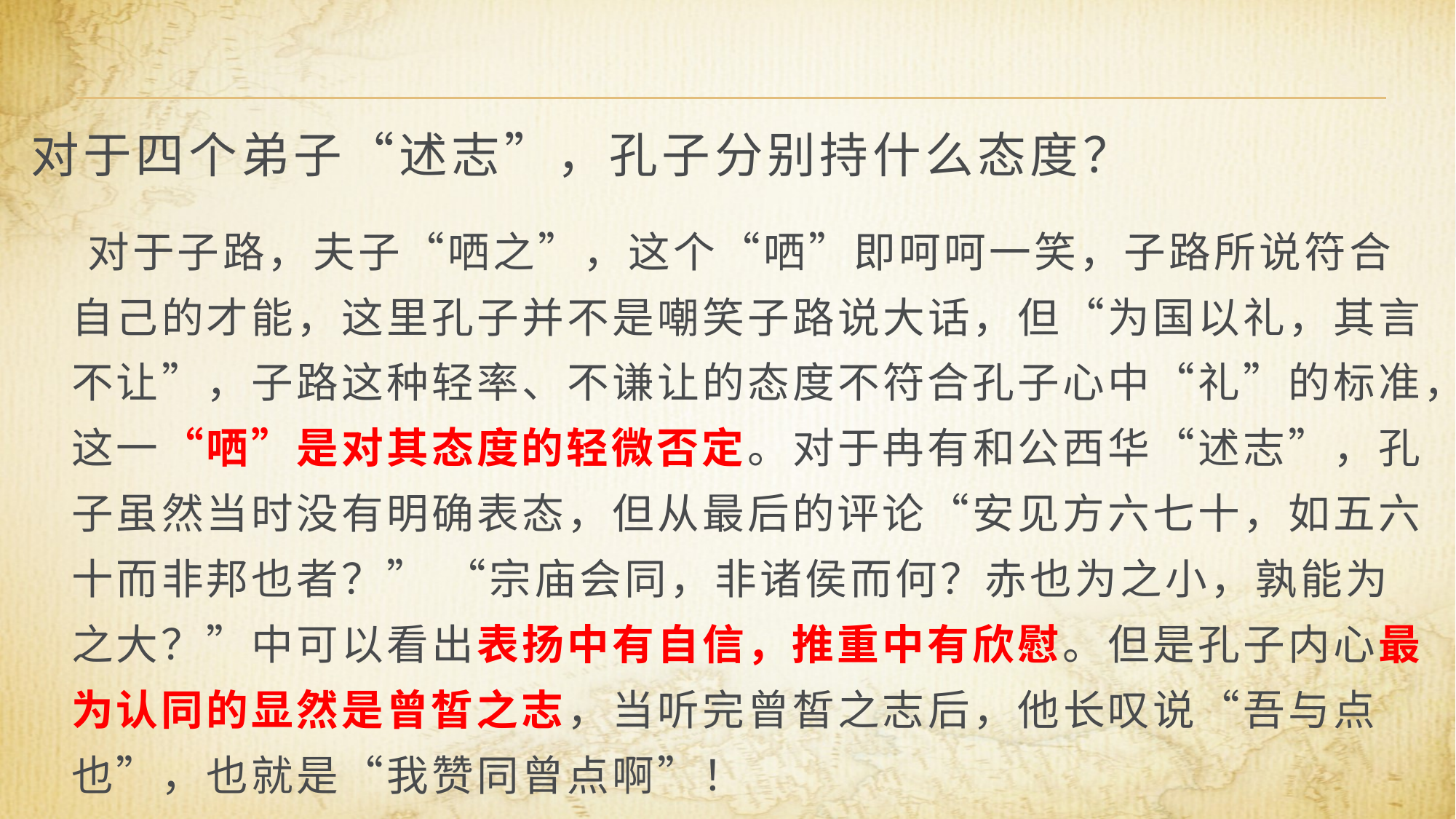

对于四个弟子“述志”，孔子分别持什么态度？
      对于子路，夫子“哂之”，这个“哂”即呵呵一笑，子路所说符合自己的才能，这里孔子并不是嘲笑子路说大话，但“为国以礼，其言不让”，子路这种轻率、不谦让的态度不符合孔子心中“礼”的标准，这一“哂”是对其态度的轻微否定。对于冉有和公西华“述志”，孔子虽然当时没有明确表态，但从最后的评论“安见方六七十，如五六十而非邦也者？” “宗庙会同，非诸侯而何？赤也为之小，孰能为之大？”中可以看出表扬中有自信，推重中有欣慰。但是孔子内心最为认同的显然是曾皙之志，当听完曾皙之志后，他长叹说“吾与点也”，也就是“我赞同曾点啊”！